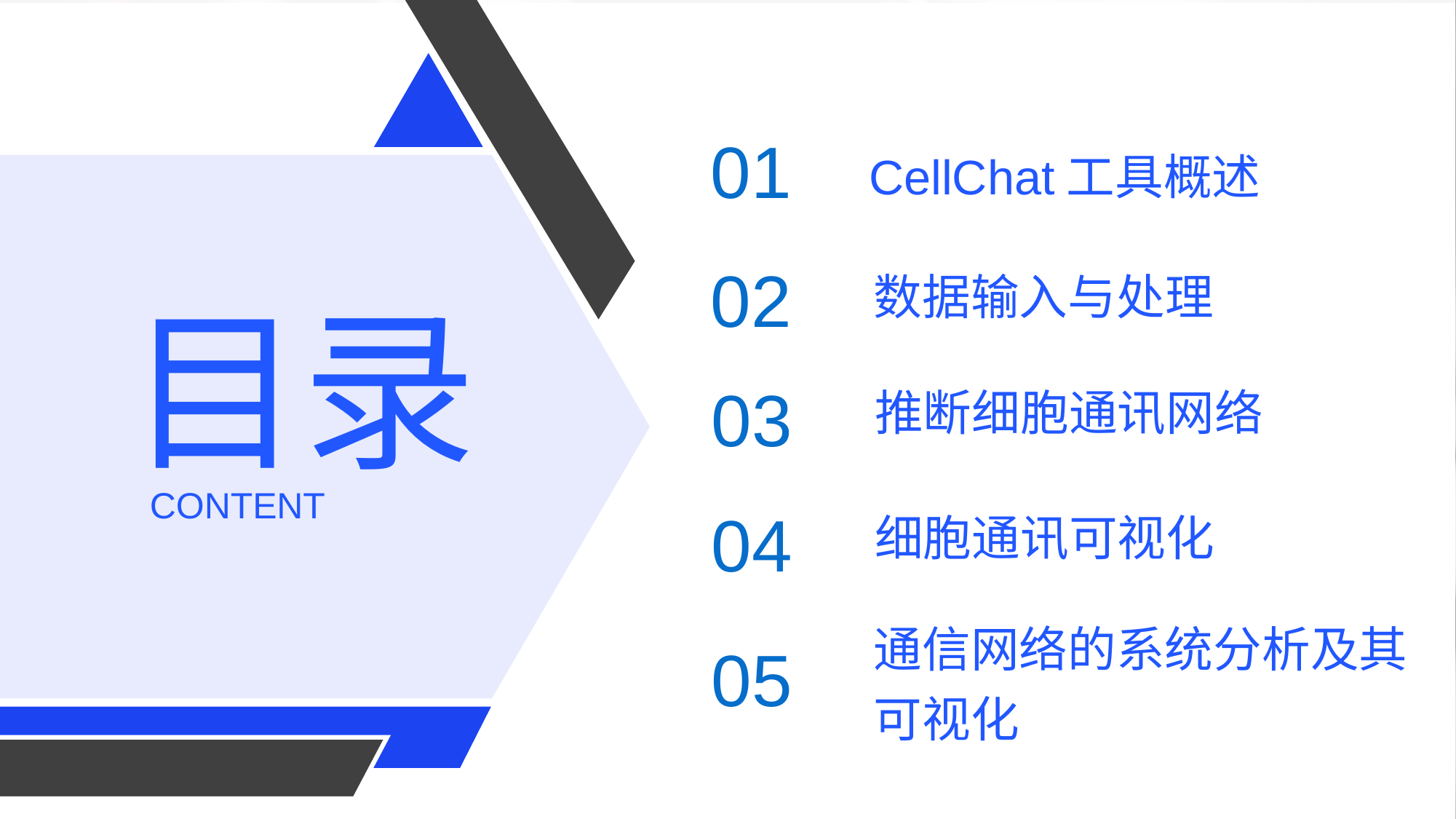

01
CellChat工具概述

数据输入与处理
02
目录
推断细胞通讯网络
03
CONTENT
细胞通讯可视化
04
通信网络的系统分析及其可视化
05